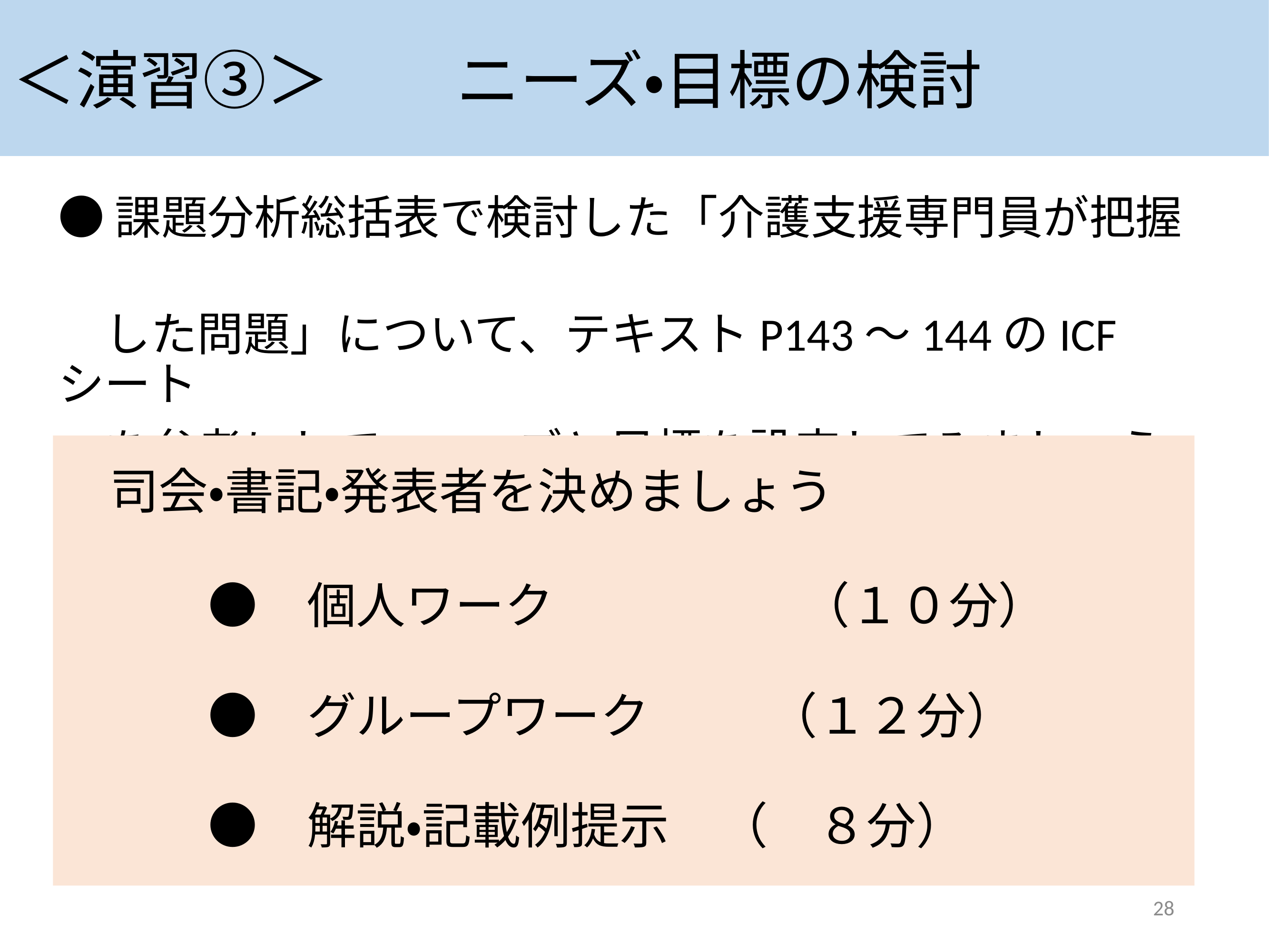

＜演習③＞　　ニーズ・目標の検討
●課題分析総括表で検討した「介護支援専門員が把握
　した問題」について、テキストP143～144のICFシート
　を参考にして、ニーズと目標を設定してみましょう。

　司会・書記・発表者を決めましょう

　　　●　個人ワーク　　　　　（１０分）

　　　●　グループワーク　　　（１２分）

　　　●　解説・記載例提示　（　８分）
28